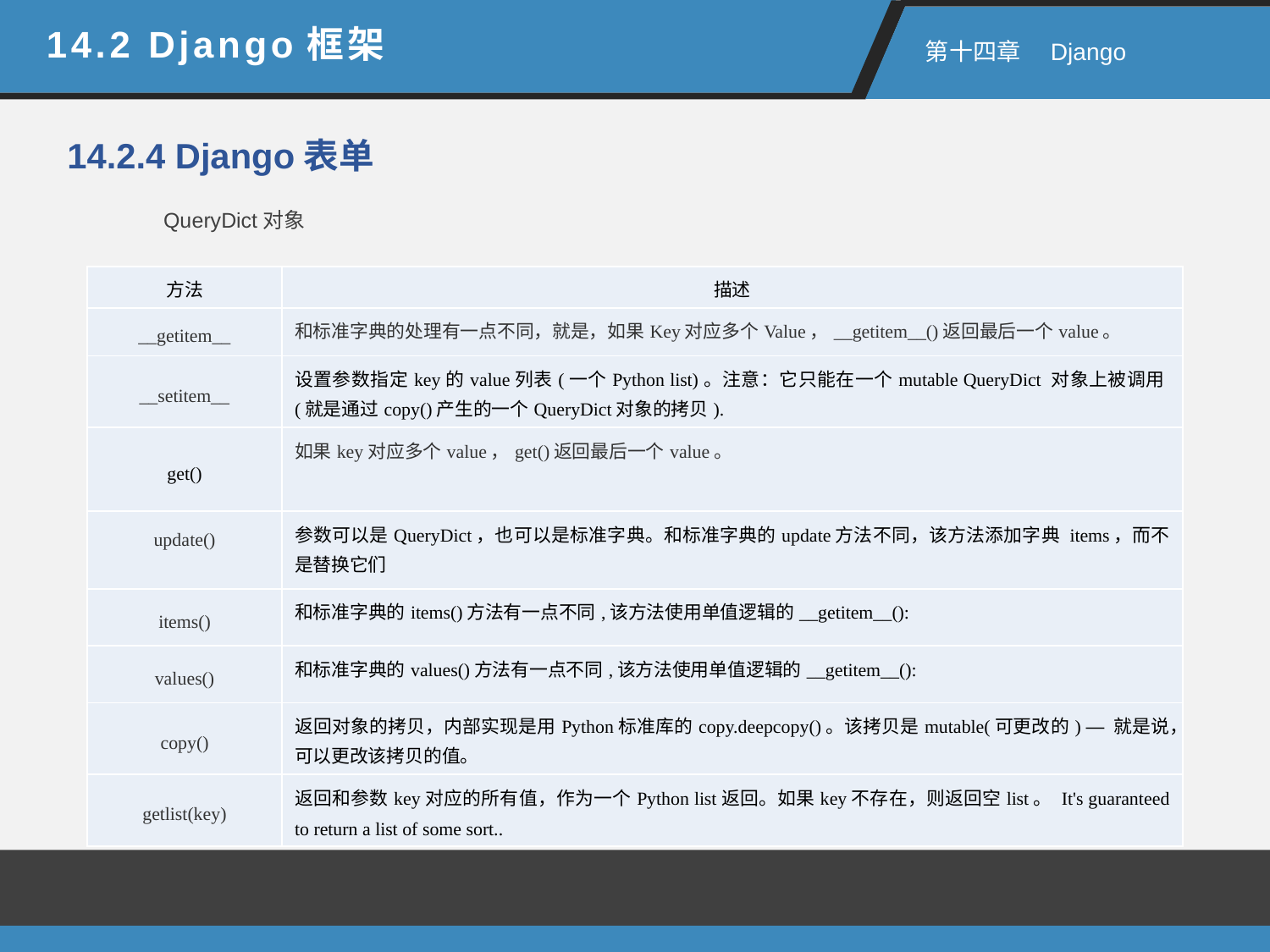

14.2 Django框架
  第十四章　Django
14.2.4 Django表单
QueryDict对象
| 方法 | 描述 |
| --- | --- |
| \_\_getitem\_\_ | 和标准字典的处理有一点不同，就是，如果Key对应多个Value，\_\_getitem\_\_()返回最后一个value。 |
| \_\_setitem\_\_ | 设置参数指定key的value列表(一个Python list)。注意：它只能在一个mutable QueryDict 对象上被调用(就是通过copy()产生的一个QueryDict对象的拷贝). |
| get() | 如果key对应多个value，get()返回最后一个value。 |
| update() | 参数可以是QueryDict，也可以是标准字典。和标准字典的update方法不同，该方法添加字典 items，而不是替换它们 |
| items() | 和标准字典的items()方法有一点不同,该方法使用单值逻辑的\_\_getitem\_\_(): |
| values() | 和标准字典的values()方法有一点不同,该方法使用单值逻辑的\_\_getitem\_\_(): |
| copy() | 返回对象的拷贝，内部实现是用Python标准库的copy.deepcopy()。该拷贝是mutable(可更改的) — 就是说，可以更改该拷贝的值。 |
| getlist(key) | 返回和参数key对应的所有值，作为一个Python list返回。如果key不存在，则返回空list。 It's guaranteed to return a list of some sort.. |